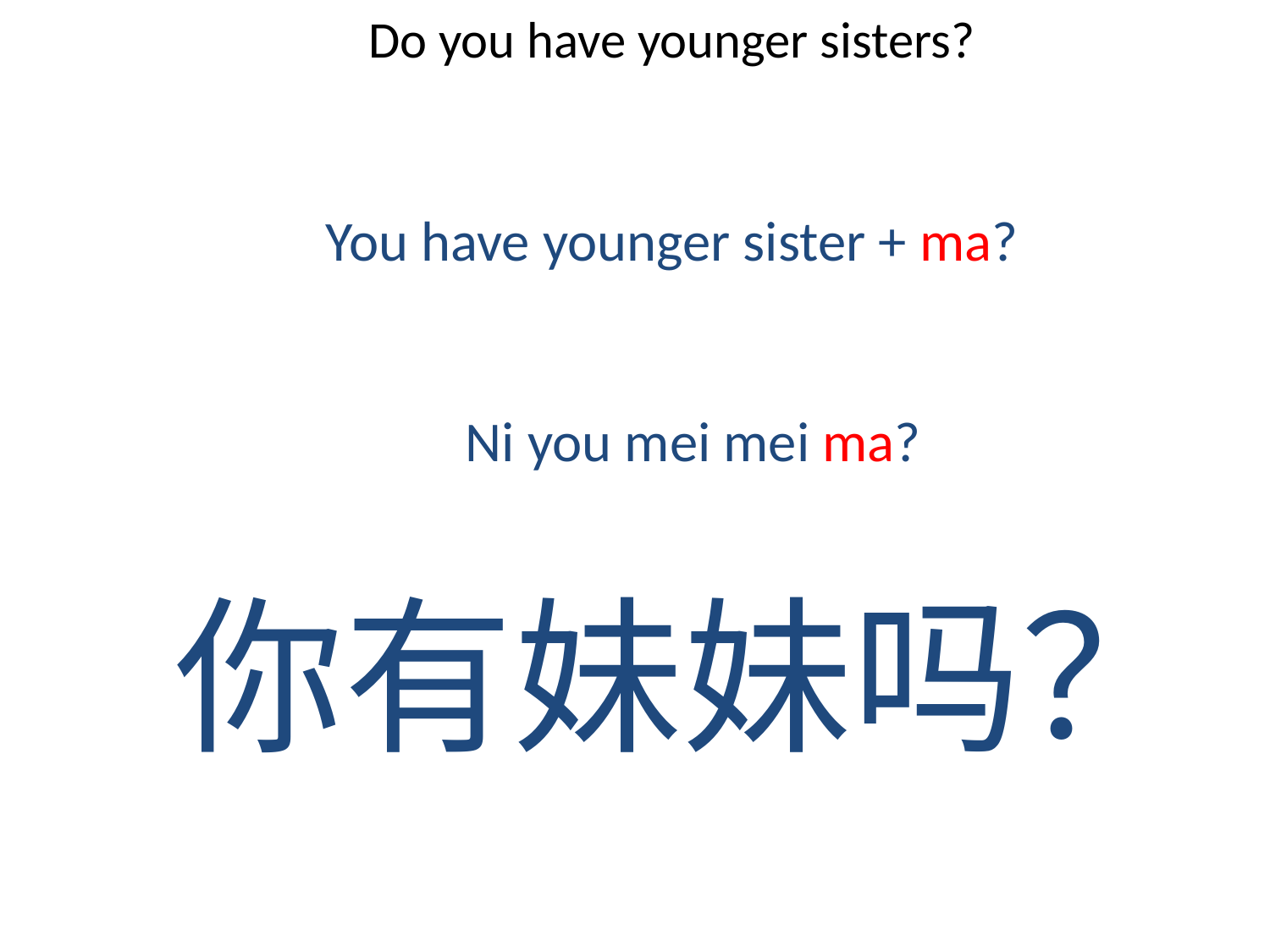

# Do you have younger sisters?
You have younger sister + ma?
Ni you mei mei ma?
你有妹妹吗？